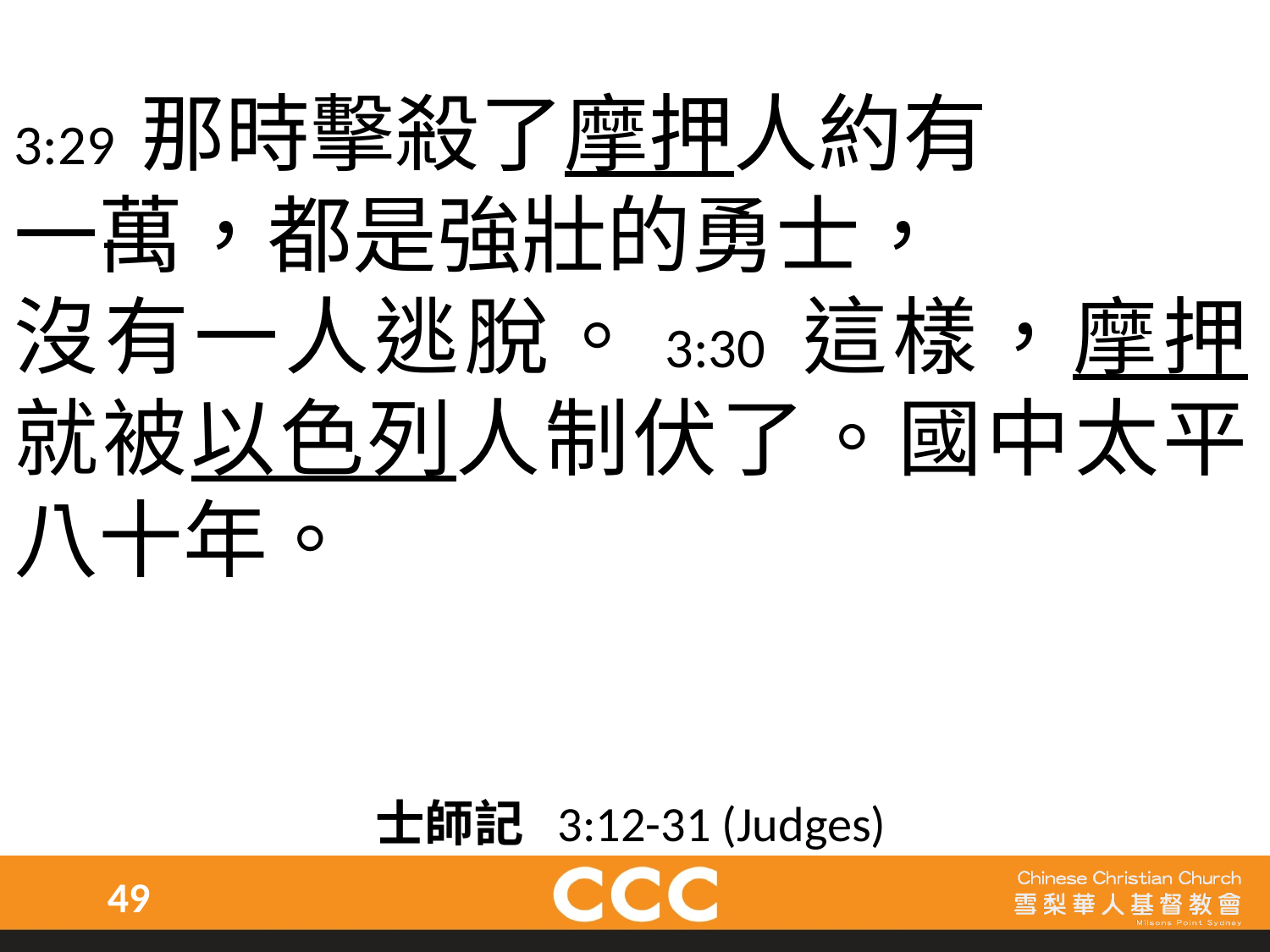

3:29 那時擊殺了摩押人約有
一萬，都是強壯的勇士，
沒有一人逃脫。3:30 這樣，摩押就被以色列人制伏了。國中太平八十年。

士師記  3:12-31 (Judges)
49